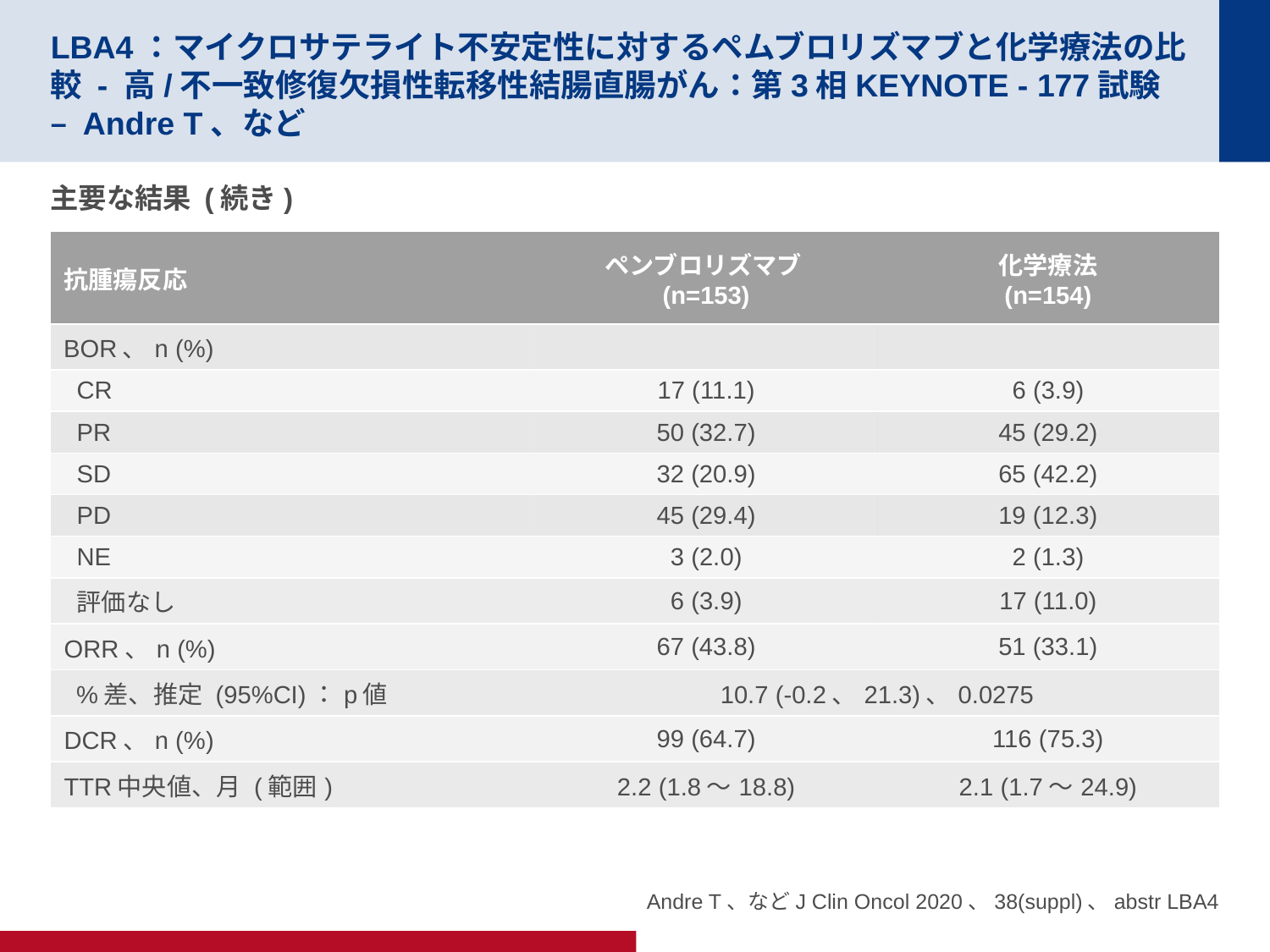

# LBA4：マイクロサテライト不安定性に対するペムブロリズマブと化学療法の比較 - 高/不一致修復欠損性転移性結腸直腸がん：第3相KEYNOTE - 177試験 – Andre T、など
主要な結果 (続き)

| 抗腫瘍反応 | ペンブロリズマブ (n=153) | 化学療法 (n=154) |
| --- | --- | --- |
| BOR、n (%) |  |  |
| CR | 17 (11.1) | 6 (3.9) |
| PR | 50 (32.7) | 45 (29.2) |
| SD | 32 (20.9) | 65 (42.2) |
| PD | 45 (29.4) | 19 (12.3) |
| NE | 3 (2.0) | 2 (1.3) |
| 評価なし | 6 (3.9) | 17 (11.0) |
| ORR、n (%) | 67 (43.8) | 51 (33.1) |
| %差、推定 (95%CI)：p値 | 10.7 (-0.2、21.3)、0.0275 |  |
| DCR、n (%) | 99 (64.7) | 116 (75.3) |
| TTR中央値、月 (範囲) | 2.2 (1.8～18.8) | 2.1 (1.7～24.9) |
Andre T、などJ Clin Oncol 2020、38(suppl)、abstr LBA4